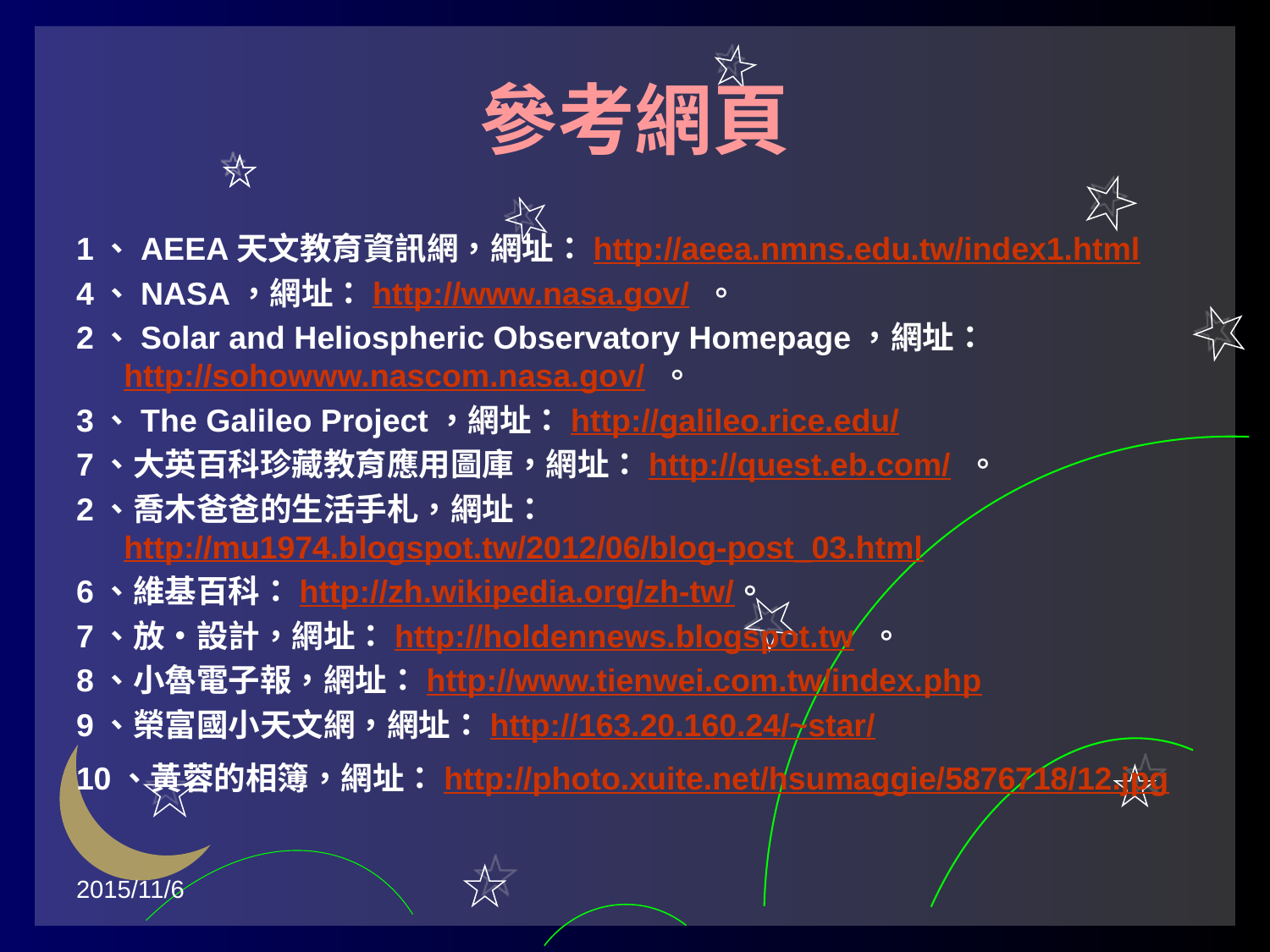

# 參考網頁
1、AEEA天文教育資訊網，網址：http://aeea.nmns.edu.tw/index1.html
4、NASA，網址：http://www.nasa.gov/ 。
2、Solar and Heliospheric Observatory Homepage，網址：http://sohowww.nascom.nasa.gov/ 。
3、The Galileo Project，網址：http://galileo.rice.edu/
7、大英百科珍藏教育應用圖庫，網址：http://quest.eb.com/ 。
2、喬木爸爸的生活手札，網址：http://mu1974.blogspot.tw/2012/06/blog-post_03.html
6、維基百科：http://zh.wikipedia.org/zh-tw/。
7、放•設計，網址：http://holdennews.blogspot.tw 。
8、小魯電子報，網址：http://www.tienwei.com.tw/index.php
9、榮富國小天文網，網址：http://163.20.160.24/~star/
10、黃蓉的相簿，網址：http://photo.xuite.net/hsumaggie/5876718/12.jpg

2015/11/6